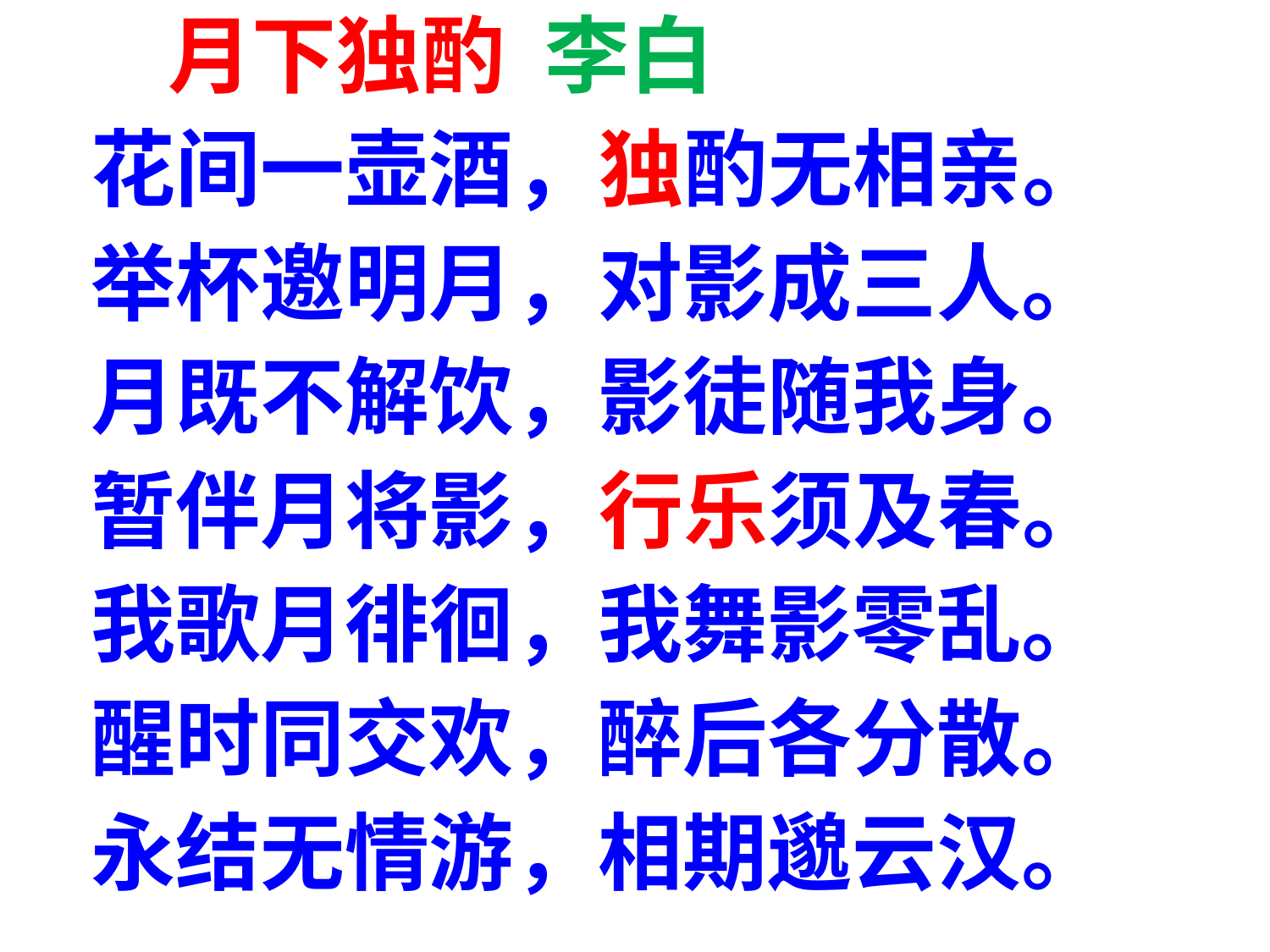

月下独酌  李白
   花间一壶酒，独酌无相亲。
   举杯邀明月，对影成三人。
   月既不解饮，影徒随我身。
   暂伴月将影，行乐须及春。
   我歌月徘徊，我舞影零乱。
   醒时同交欢，醉后各分散。
   永结无情游，相期邈云汉。